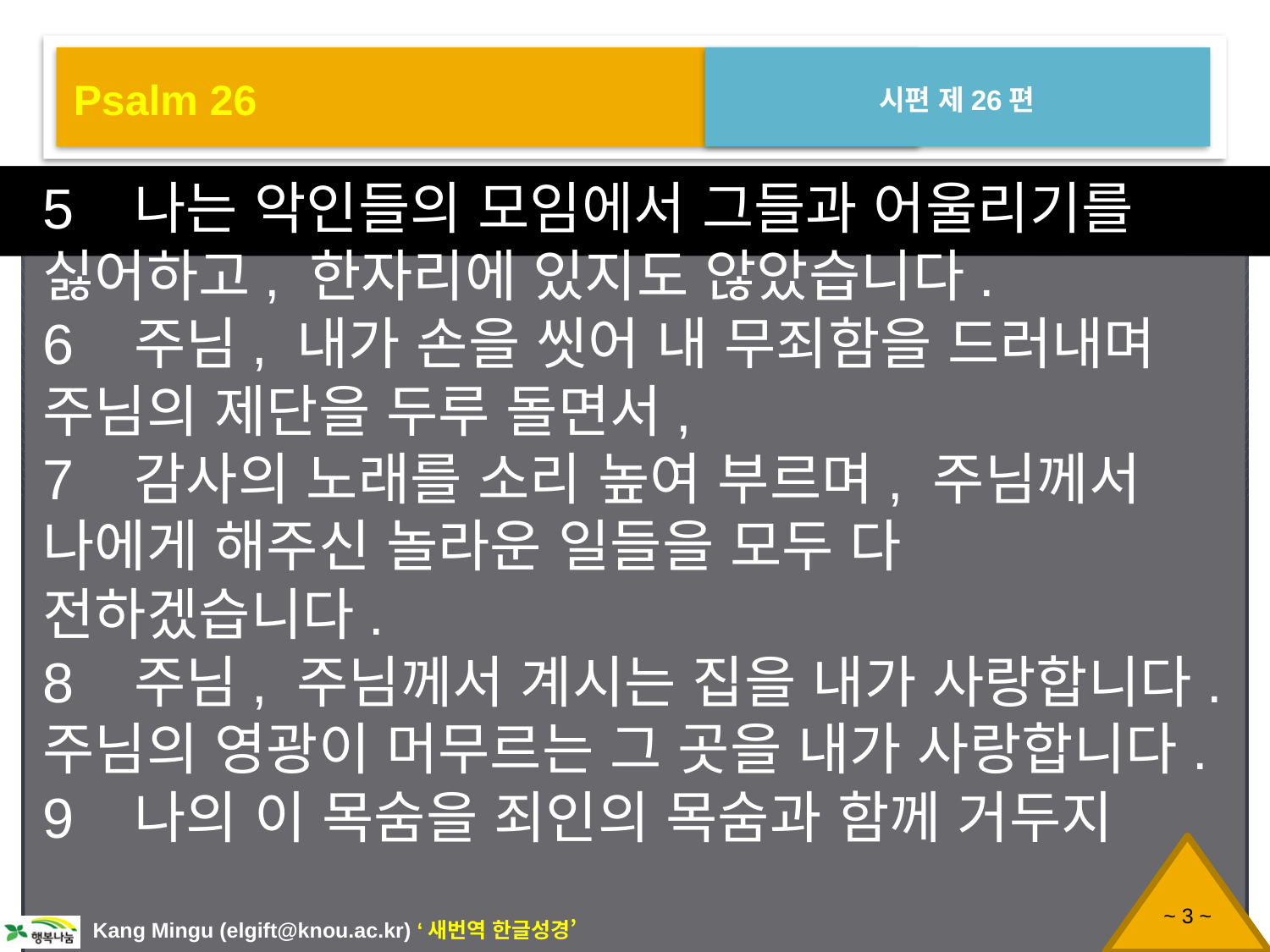

Psalm 26
시편 제26편
5   나는 악인들의 모임에서 그들과 어울리기를 싫어하고, 한자리에 있지도 않았습니다.
6   주님, 내가 손을 씻어 내 무죄함을 드러내며 주님의 제단을 두루 돌면서,
7   감사의 노래를 소리 높여 부르며, 주님께서 나에게 해주신 놀라운 일들을 모두 다 전하겠습니다.
8   주님, 주님께서 계시는 집을 내가 사랑합니다. 주님의 영광이 머무르는 그 곳을 내가 사랑합니다.
9   나의 이 목숨을 죄인의 목숨과 함께 거두지